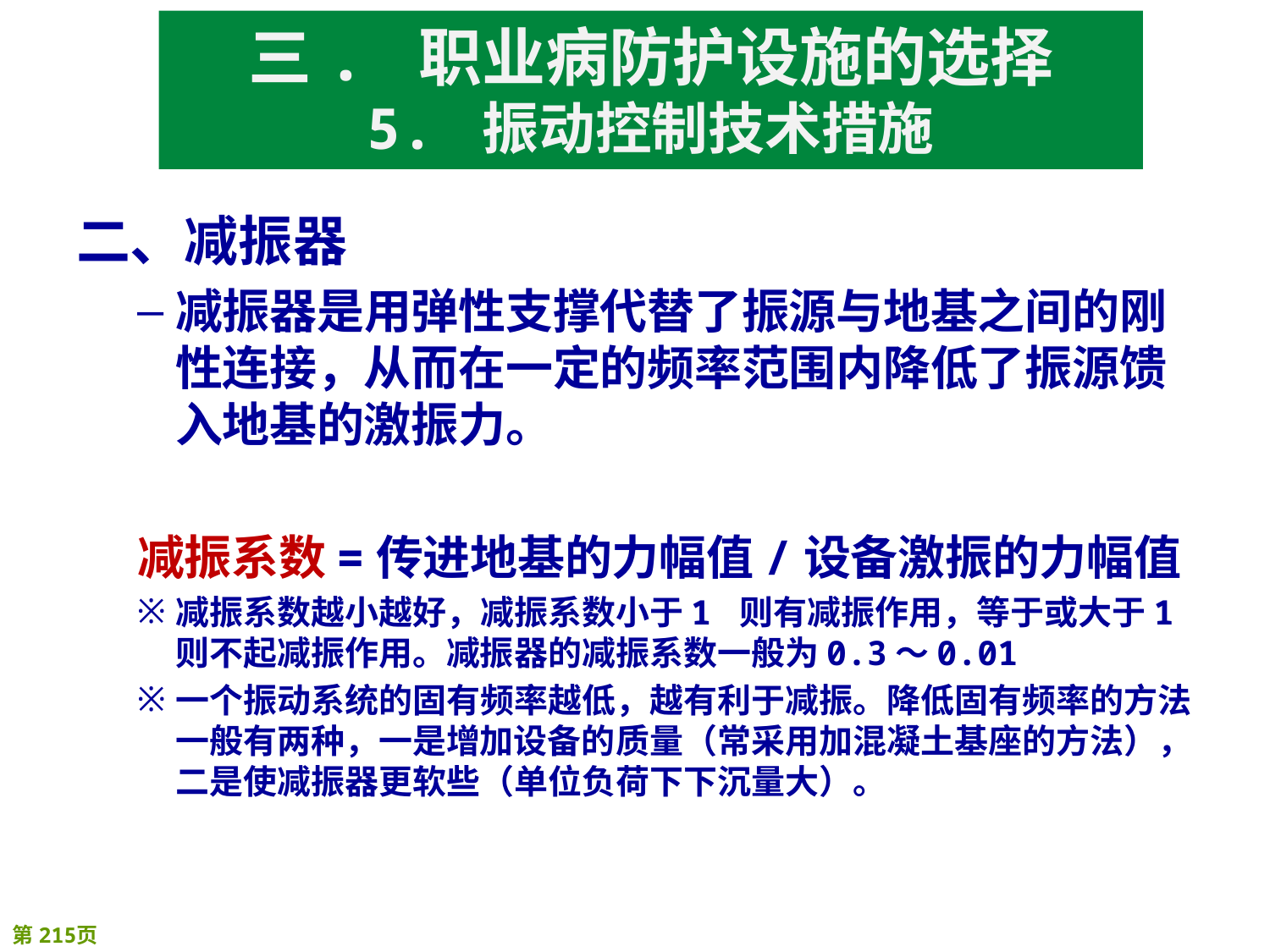

三. 职业病防护设施的选择
5. 振动控制技术措施
二、减振器
减振器是用弹性支撑代替了振源与地基之间的刚性连接，从而在一定的频率范围内降低了振源馈入地基的激振力。

减振系数=传进地基的力幅值/设备激振的力幅值
减振系数越小越好，减振系数小于1 则有减振作用，等于或大于1则不起减振作用。减振器的减振系数一般为0.3～0.01
一个振动系统的固有频率越低，越有利于减振。降低固有频率的方法一般有两种，一是增加设备的质量（常采用加混凝土基座的方法），二是使减振器更软些（单位负荷下下沉量大）。